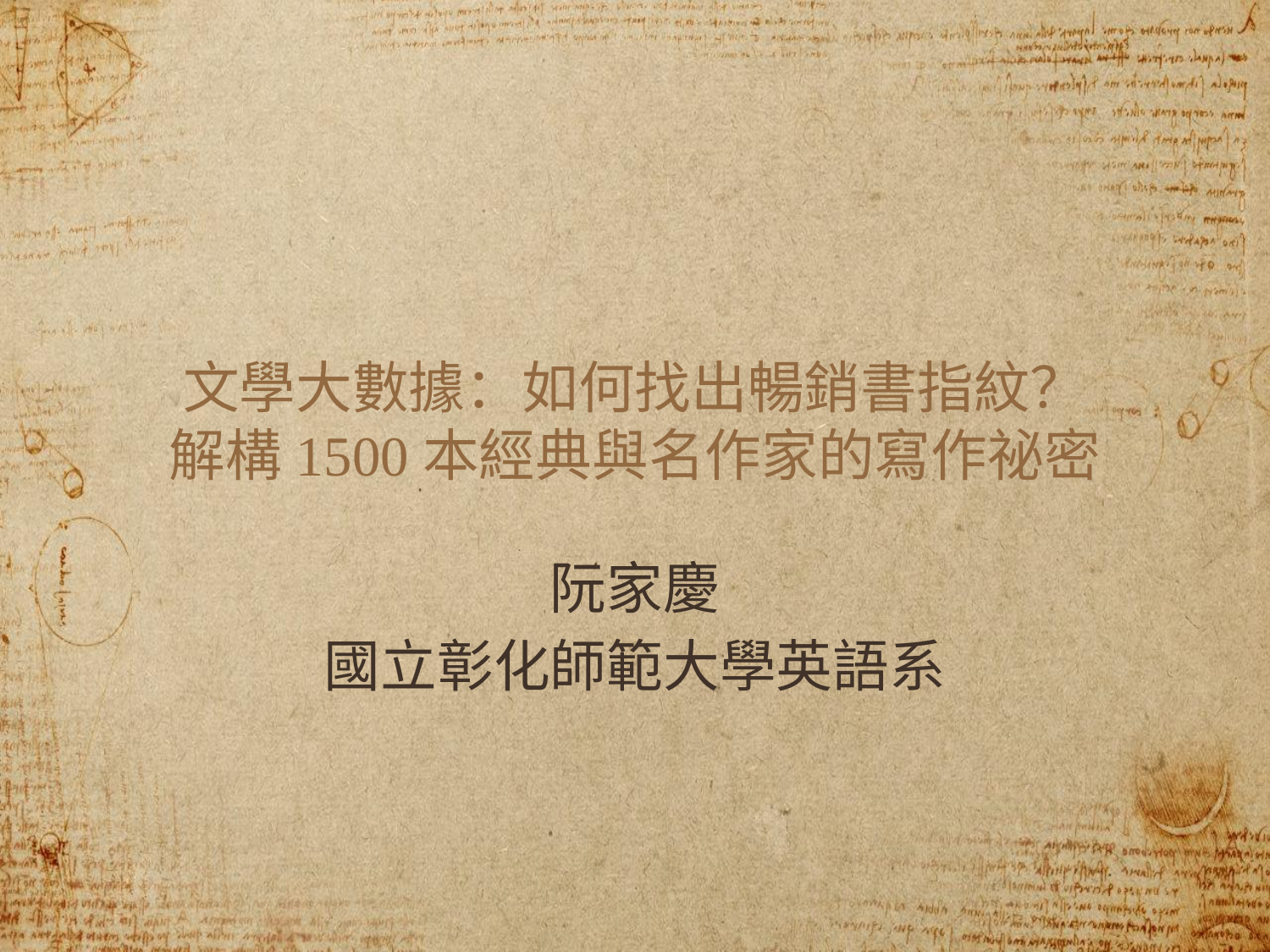

# 文學大數據：如何找出暢銷書指紋？
解構1500本經典與名作家的寫作祕密
阮家慶
國立彰化師範大學英語系